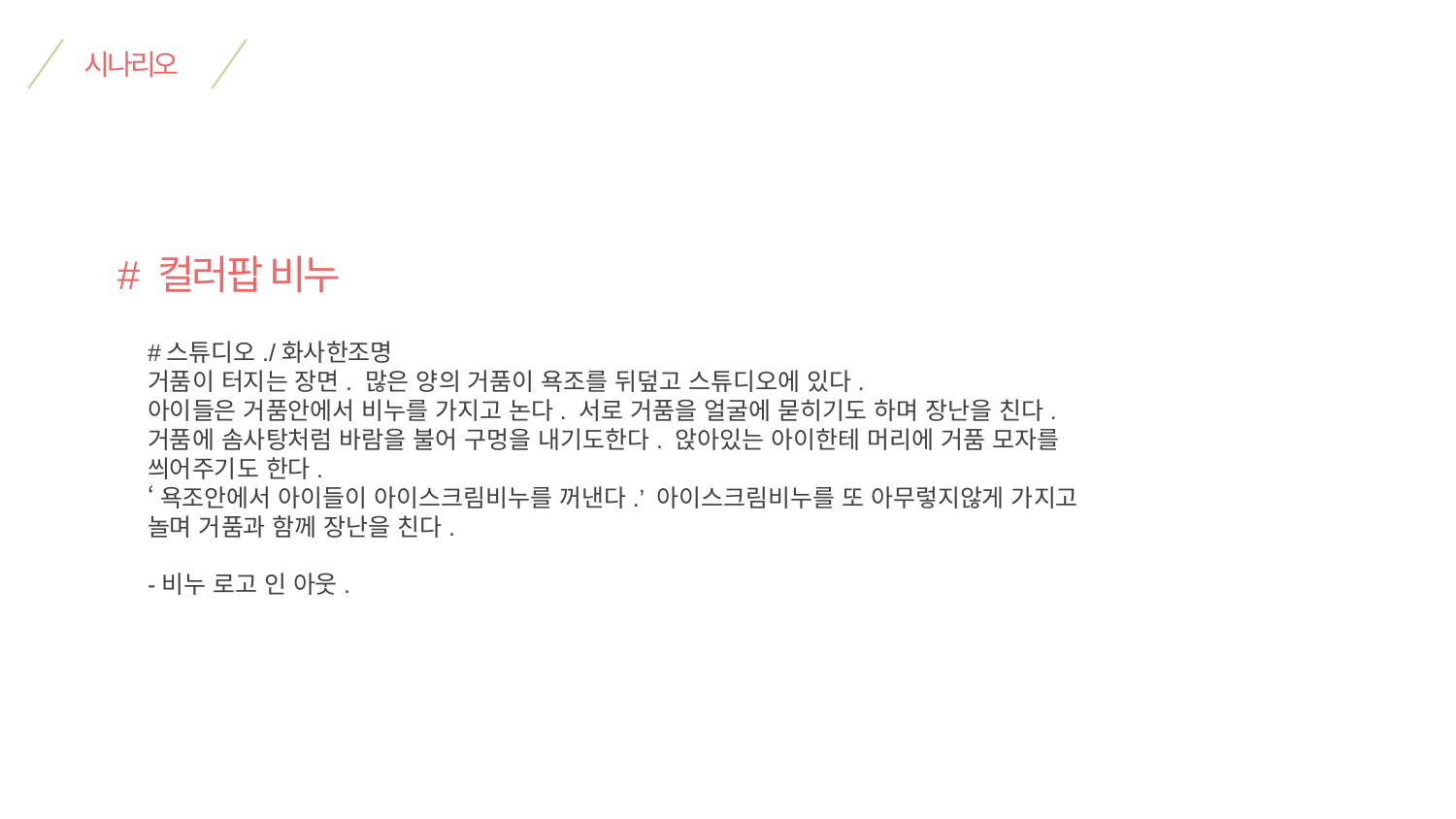

시나리오
# 컬러팝 비누
#스튜디오./화사한조명
거품이 터지는 장면. 많은 양의 거품이 욕조를 뒤덮고 스튜디오에 있다.
아이들은 거품안에서 비누를 가지고 논다. 서로 거품을 얼굴에 묻히기도 하며 장난을 친다.
거품에 솜사탕처럼 바람을 불어 구멍을 내기도한다. 앉아있는 아이한테 머리에 거품 모자를 씌어주기도 한다.
‘욕조안에서 아이들이 아이스크림비누를 꺼낸다.’ 아이스크림비누를 또 아무렇지않게 가지고 놀며 거품과 함께 장난을 친다.

-비누 로고 인 아웃.